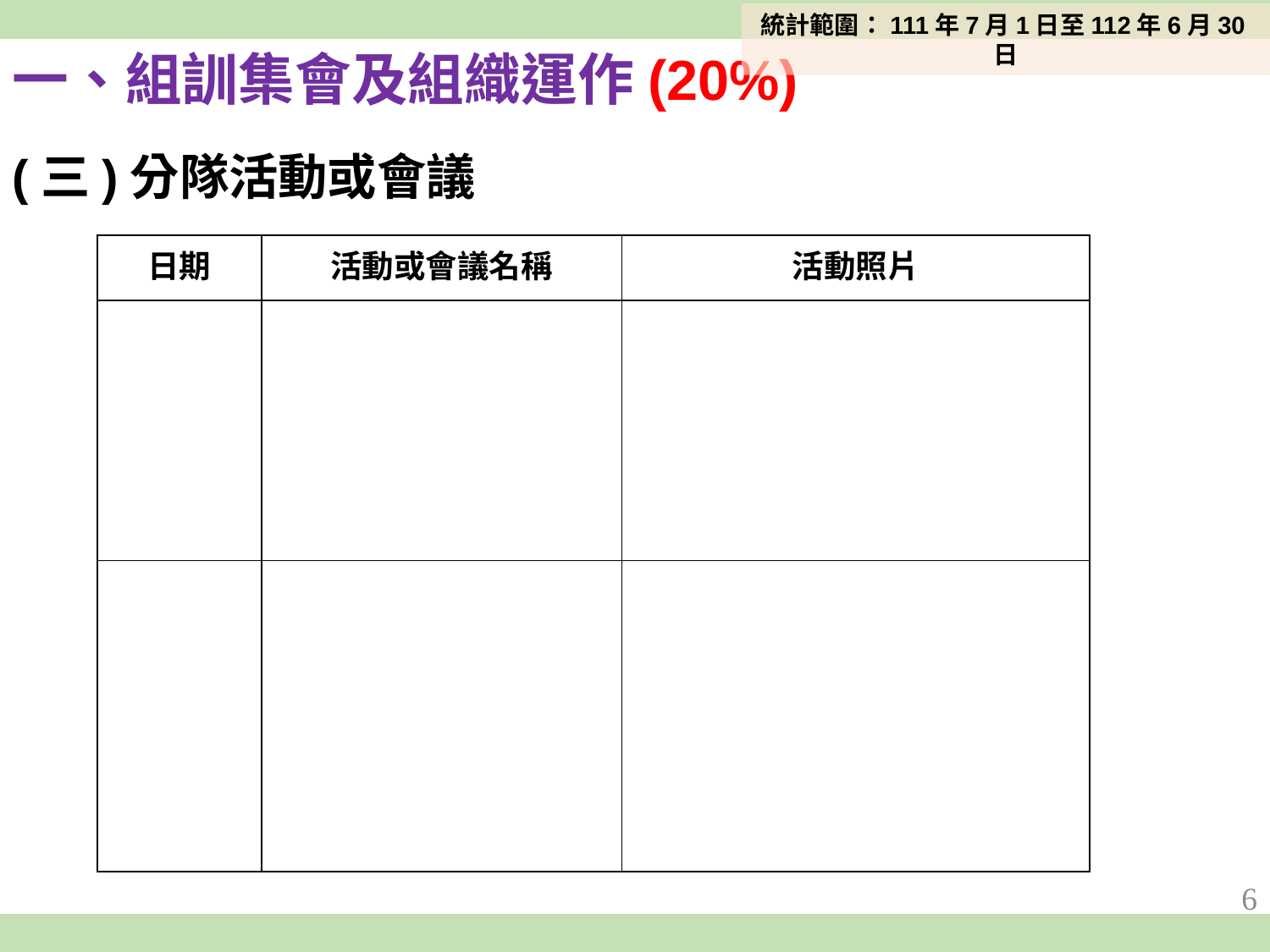

統計範圍：111年7月1日至112年6月30日
一、組訓集會及組織運作(20%)
(三)分隊活動或會議
| 日期 | 活動或會議名稱 | 活動照片 |
| --- | --- | --- |
|  |  |  |
|  |  |  |
6